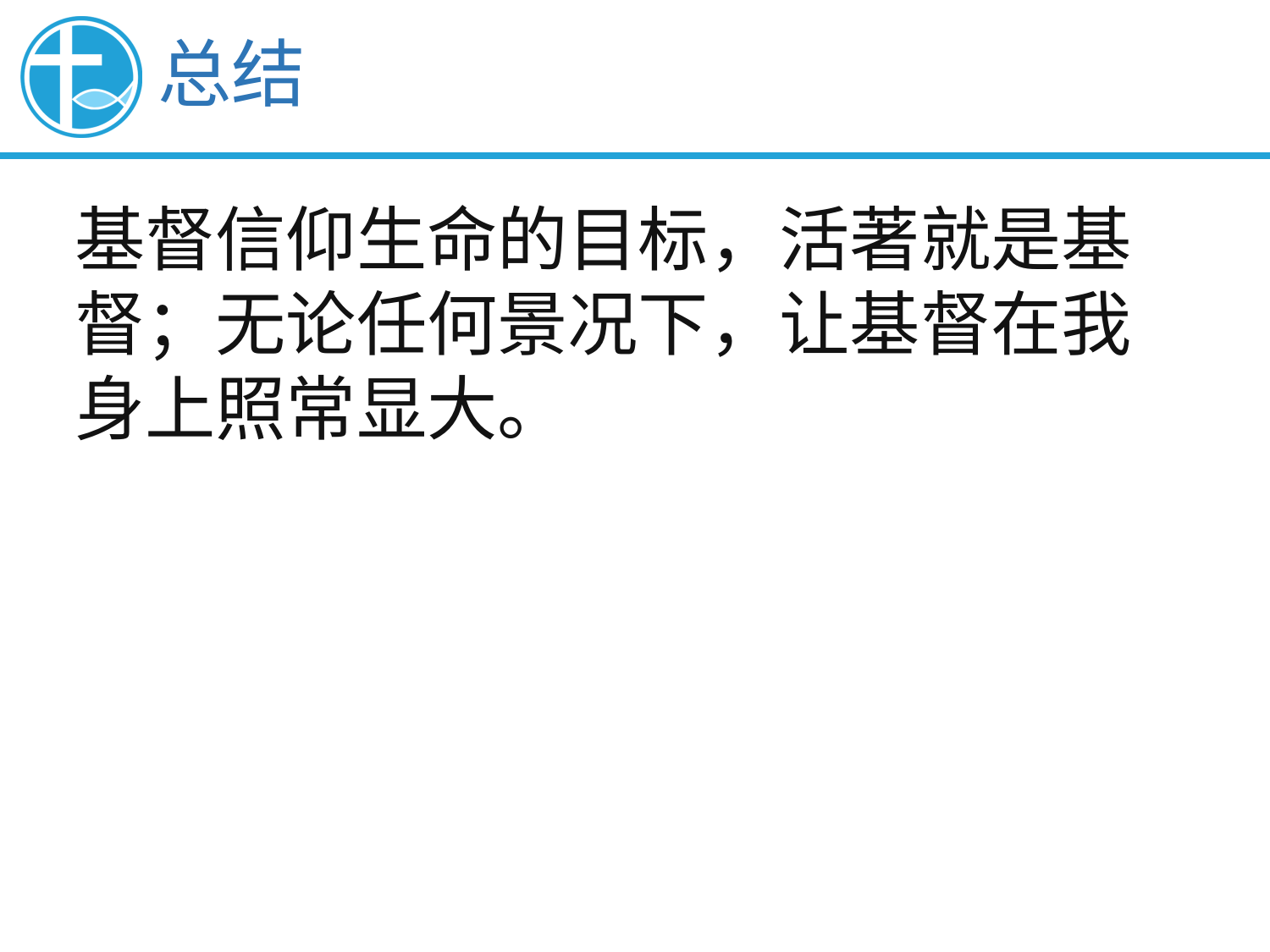

总结
基督信仰生命的目标，活著就是基督；无论任何景况下，让基督在我身上照常显大。